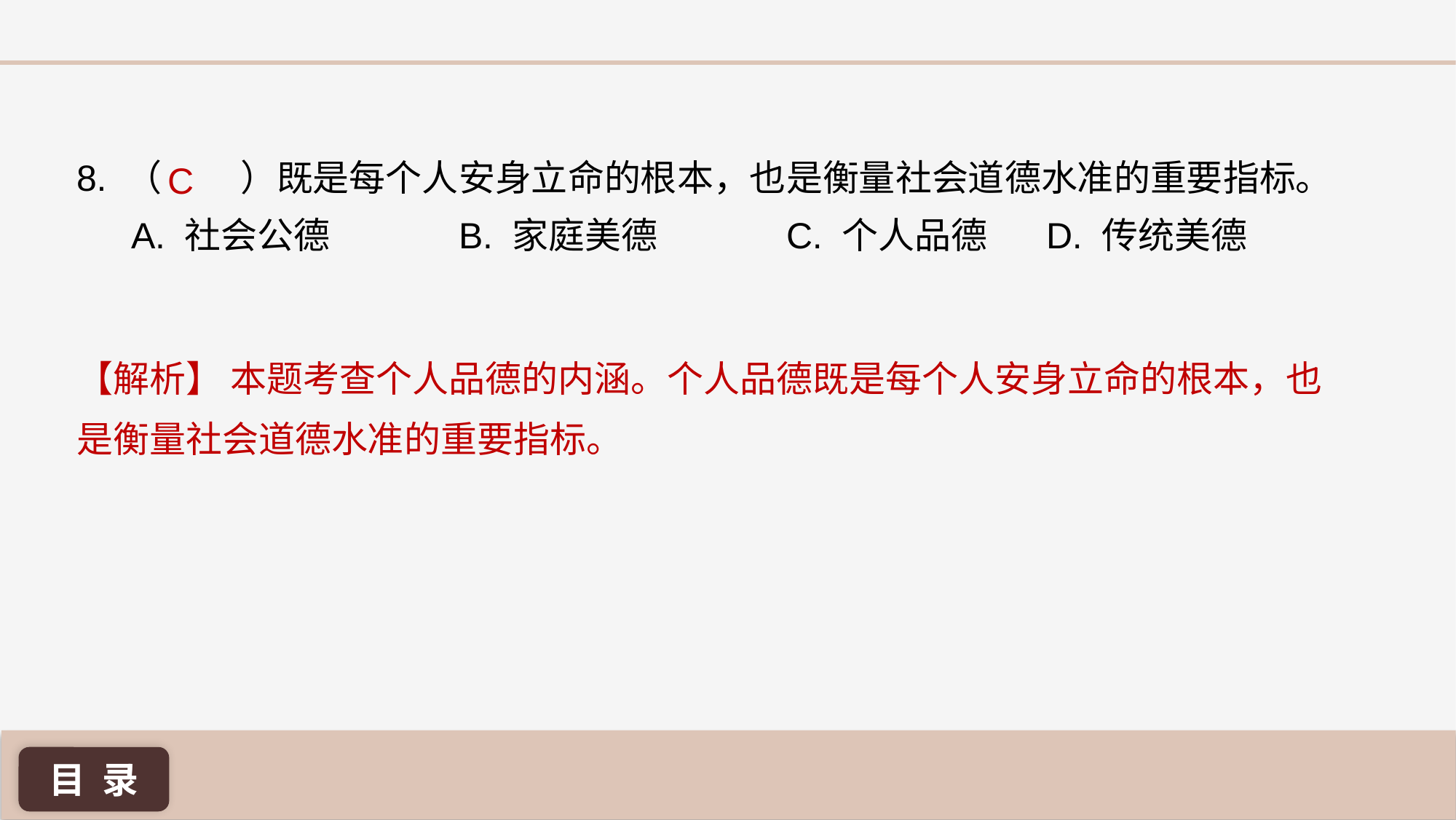

8. （ 	）既是每个人安身立命的根本，也是衡量社会道德水准的重要指标。
A. 社会公德 		B. 家庭美德 		C. 个人品德 	    D. 传统美德
C
【解析】 本题考查个人品德的内涵。个人品德既是每个人安身立命的根本，也是衡量社会道德水准的重要指标。